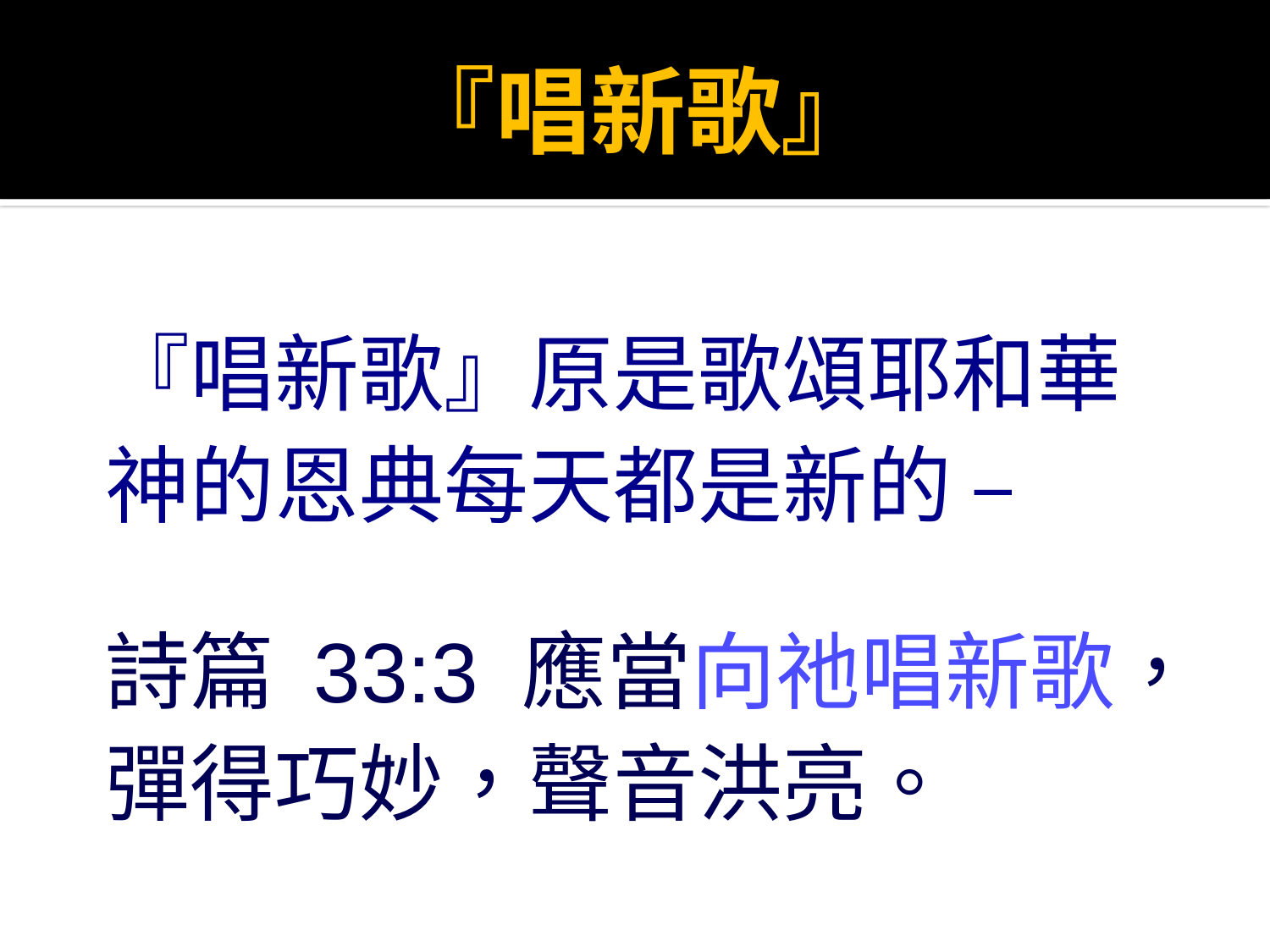

# 『唱新歌』
『唱新歌』原是歌頌耶和華神的恩典每天都是新的 –
詩篇 33:3 應當向祂唱新歌，彈得巧妙，聲音洪亮。